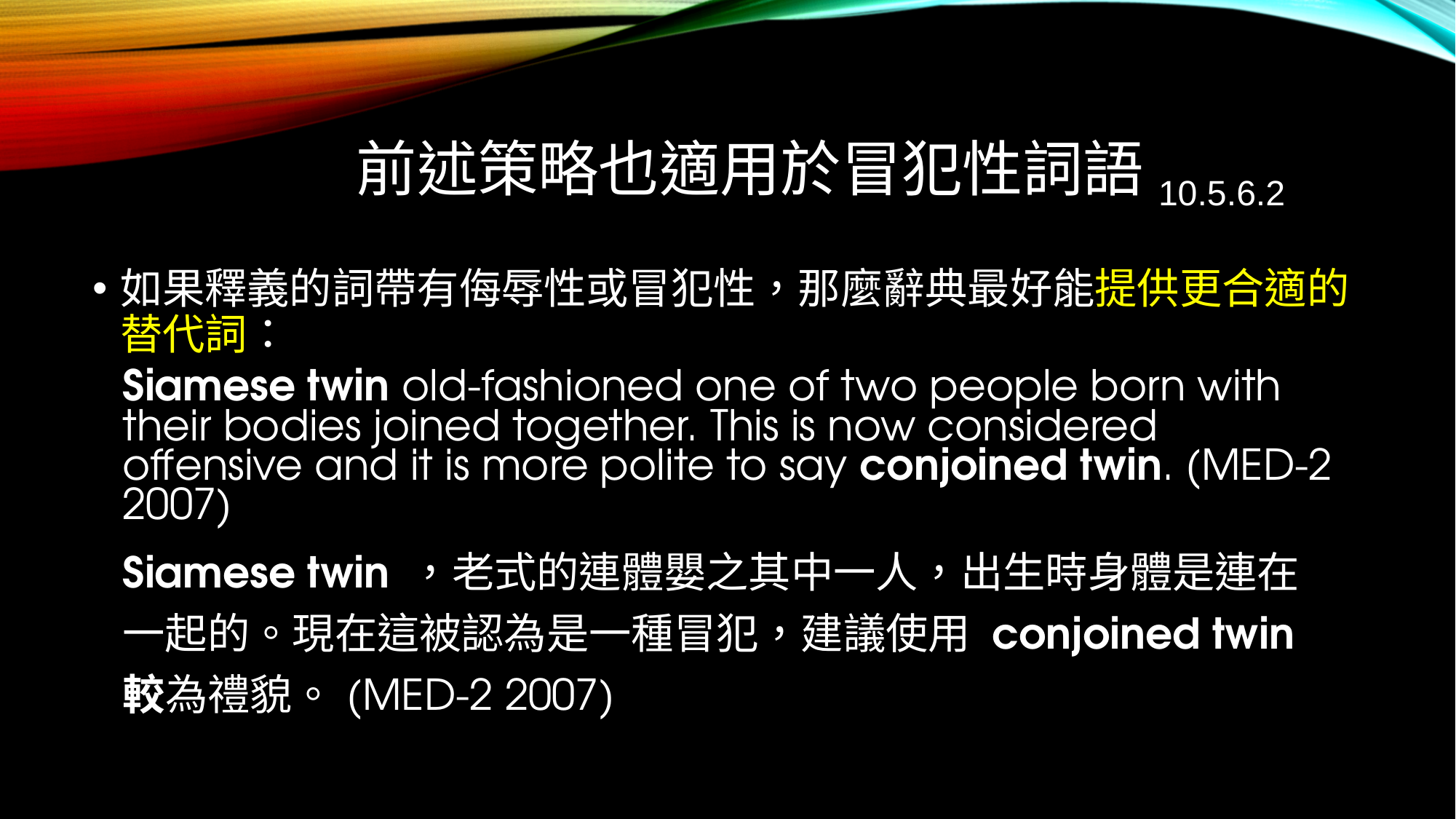

# 前述策略也適用於冒犯性詞語10.5.6.2
如果釋義的詞帶有侮辱性或冒犯性，那麼辭典最好能提供更合適的替代詞：

| Siamese twin old-fashioned one of two people born with their bodies joined together. This is now considered offensive and it is more polite to say conjoined twin. (MED-2 2007) |
| --- |
| Siamese twin ，老式的連體嬰之其中一人，出生時身體是連在一起的。現在這被認為是一種冒犯，建議使用 conjoined twin 較為禮貌。(MED-2 2007) |